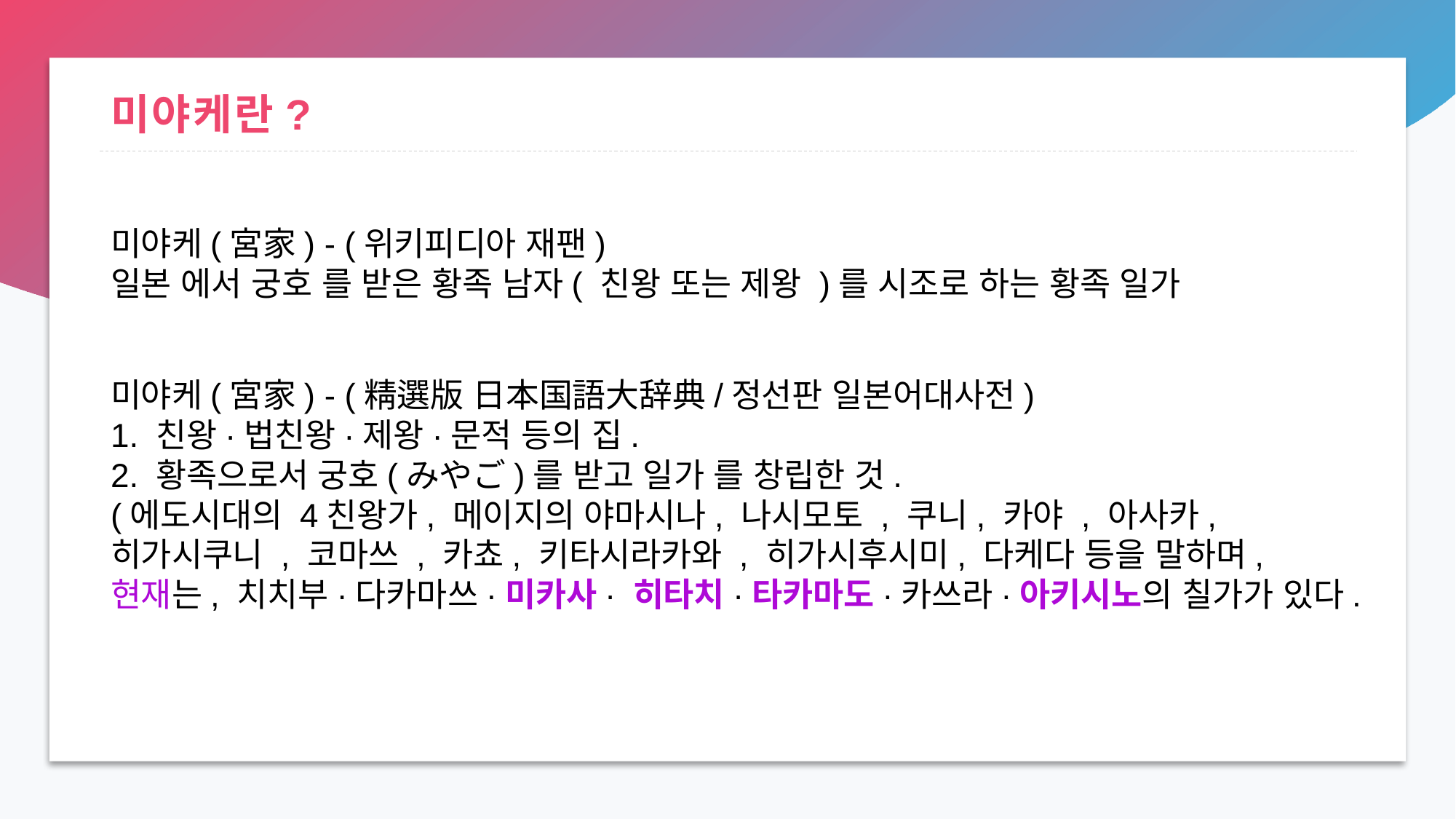

# 미야케란?
미야케(宮家) - (위키피디아 재팬)
일본 에서 궁호 를 받은 황족 남자( 친왕 또는 제왕 )를 시조로 하는 황족 일가
미야케(宮家) - (精選版 日本国語大辞典/정선판 일본어대사전)
1. 친왕·법친왕·제왕·문적 등의 집.
2. 황족으로서 궁호(みやご)를 받고 일가 를 창립한 것.
(에도시대의 4친왕가, 메이지의 야마시나, 나시모토 , 쿠니, 카야 , 아사카, 히가시쿠니 , 코마쓰 , 카쵸, 키타시라카와 , 히가시후시미, 다케다 등을 말하며, 현재는, 치치부·다카마쓰·미카사· 히타치·타카마도·카쓰라·아키시노의 칠가가 있다.